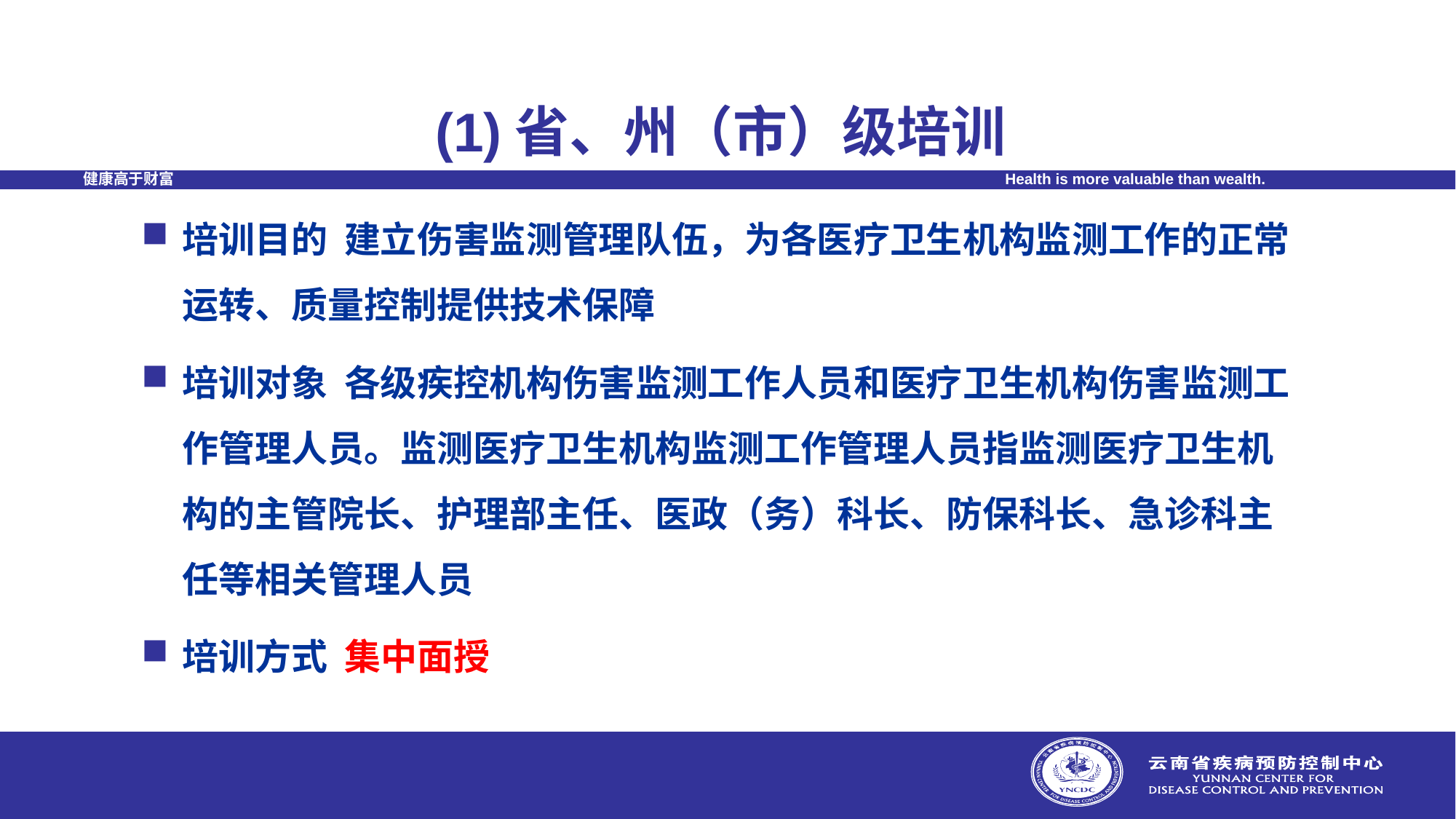

# (1)省、州（市）级培训
培训目的  建立伤害监测管理队伍，为各医疗卫生机构监测工作的正常运转、质量控制提供技术保障
培训对象  各级疾控机构伤害监测工作人员和医疗卫生机构伤害监测工作管理人员。监测医疗卫生机构监测工作管理人员指监测医疗卫生机构的主管院长、护理部主任、医政（务）科长、防保科长、急诊科主任等相关管理人员
培训方式  集中面授